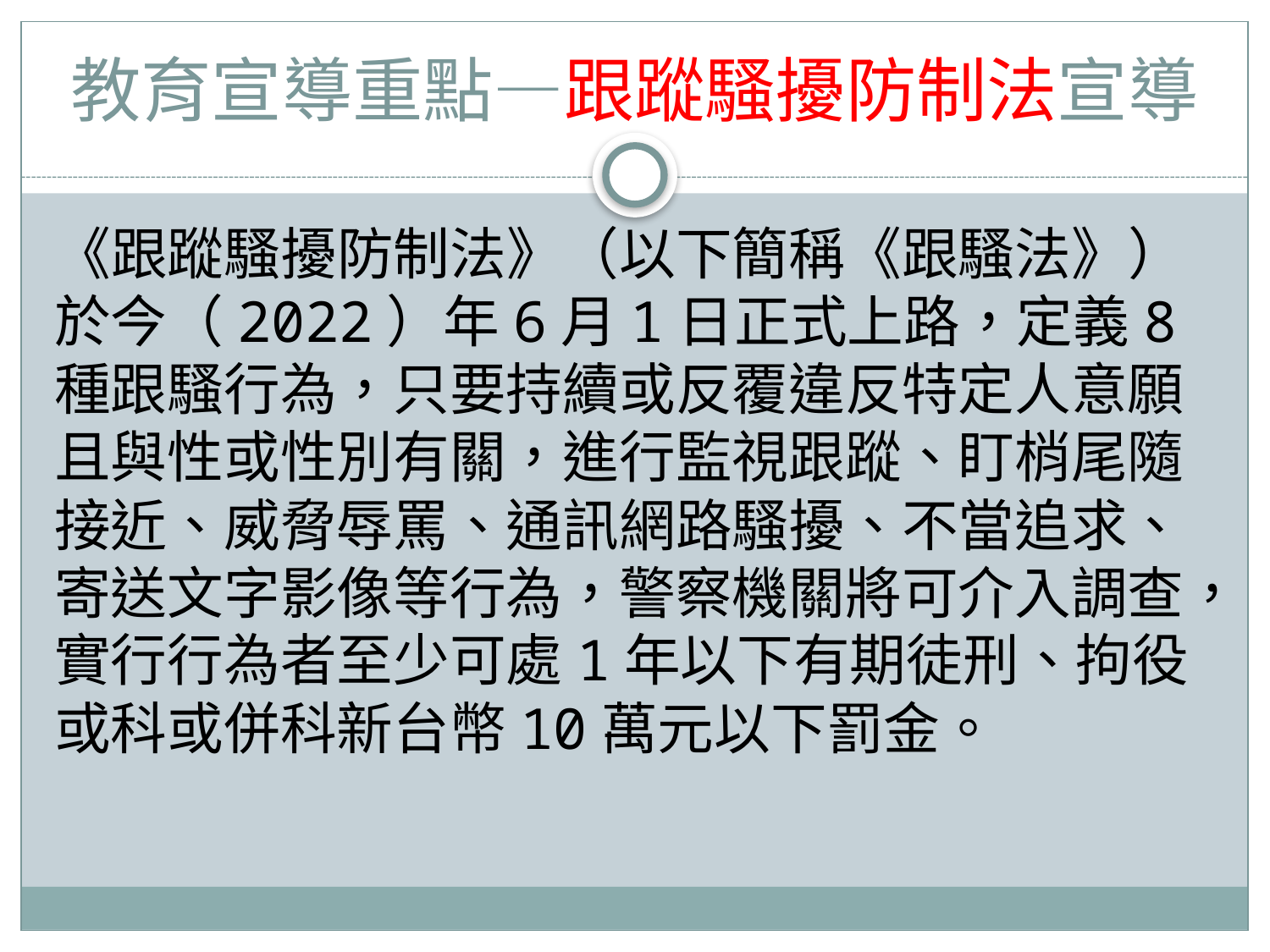

# 教育宣導重點—跟蹤騷擾防制法宣導
《跟蹤騷擾防制法》（以下簡稱《跟騷法》）於今（2022）年6月1日正式上路，定義8種跟騷行為，只要持續或反覆違反特定人意願且與性或性別有關，進行監視跟蹤、盯梢尾隨接近、威脅辱罵、通訊網路騷擾、不當追求、寄送文字影像等行為，警察機關將可介入調查，實行行為者至少可處1年以下有期徒刑、拘役或科或併科新台幣10萬元以下罰金。